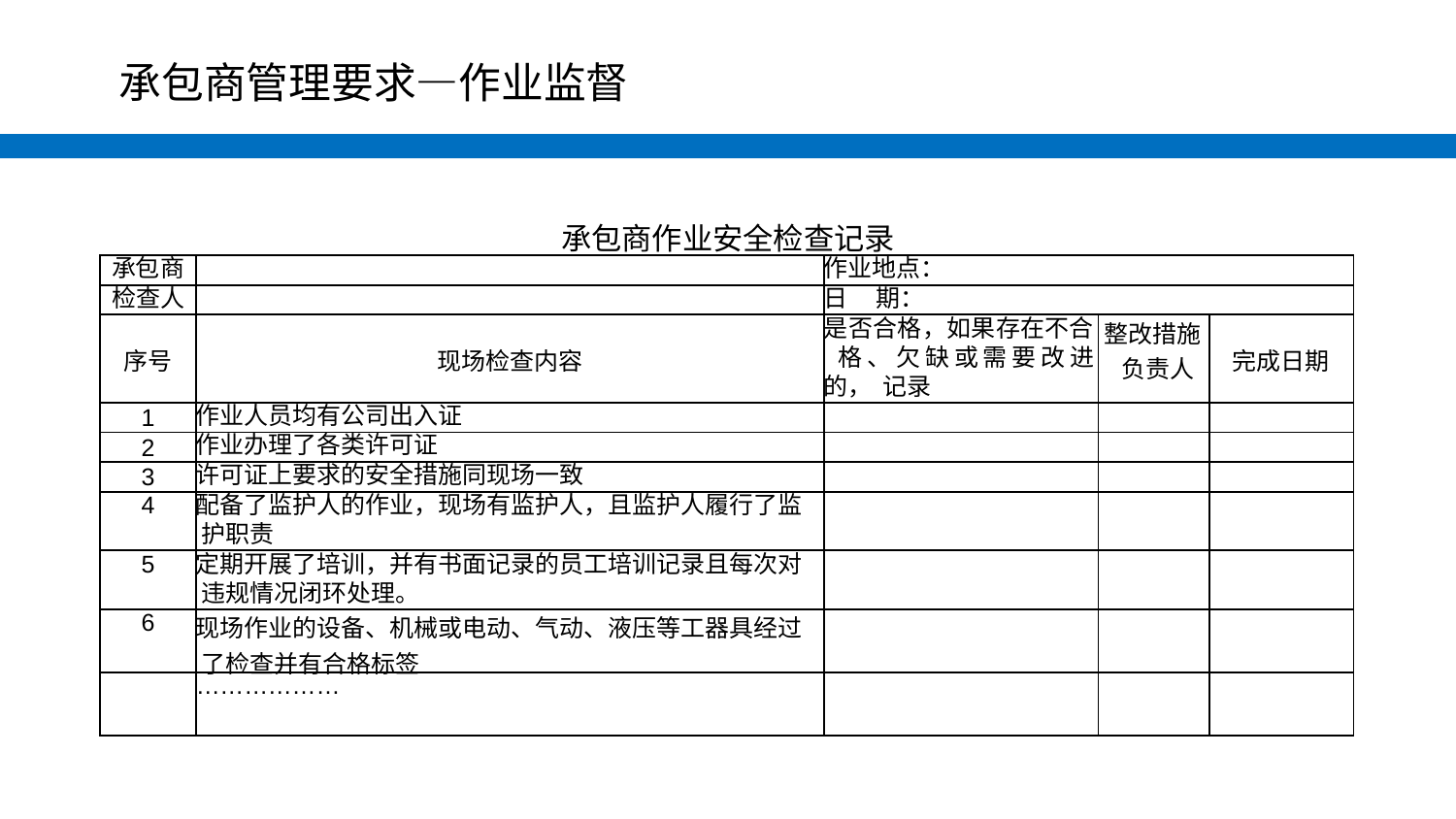

#
承包商管理要求—作业监督
承包商作业安全检查记录
| 承包商 |  | 作业地点： |  |  |
| --- | --- | --- | --- | --- |
| 检查人 |  | 日 期： |  |  |
| 序号 | 现场检查内容 | 是否合格，如果存在不合 格、欠缺或需要改进的， 记录 | 整改措施 负责人 | 完成日期 |
| 1 | 作业人员均有公司出入证 |  |  |  |
| 2 | 作业办理了各类许可证 |  |  |  |
| 3 | 许可证上要求的安全措施同现场一致 |  |  |  |
| 4 | 配备了监护人的作业，现场有监护人，且监护人履行了监 护职责 |  |  |  |
| 5 | 定期开展了培训，并有书面记录的员工培训记录且每次对 违规情况闭环处理。 |  |  |  |
| 6 | 现场作业的设备、机械或电动、气动、液压等工器具经过 了检查并有合格标签 |  |  |  |
|  | ……………… |  |  |  |